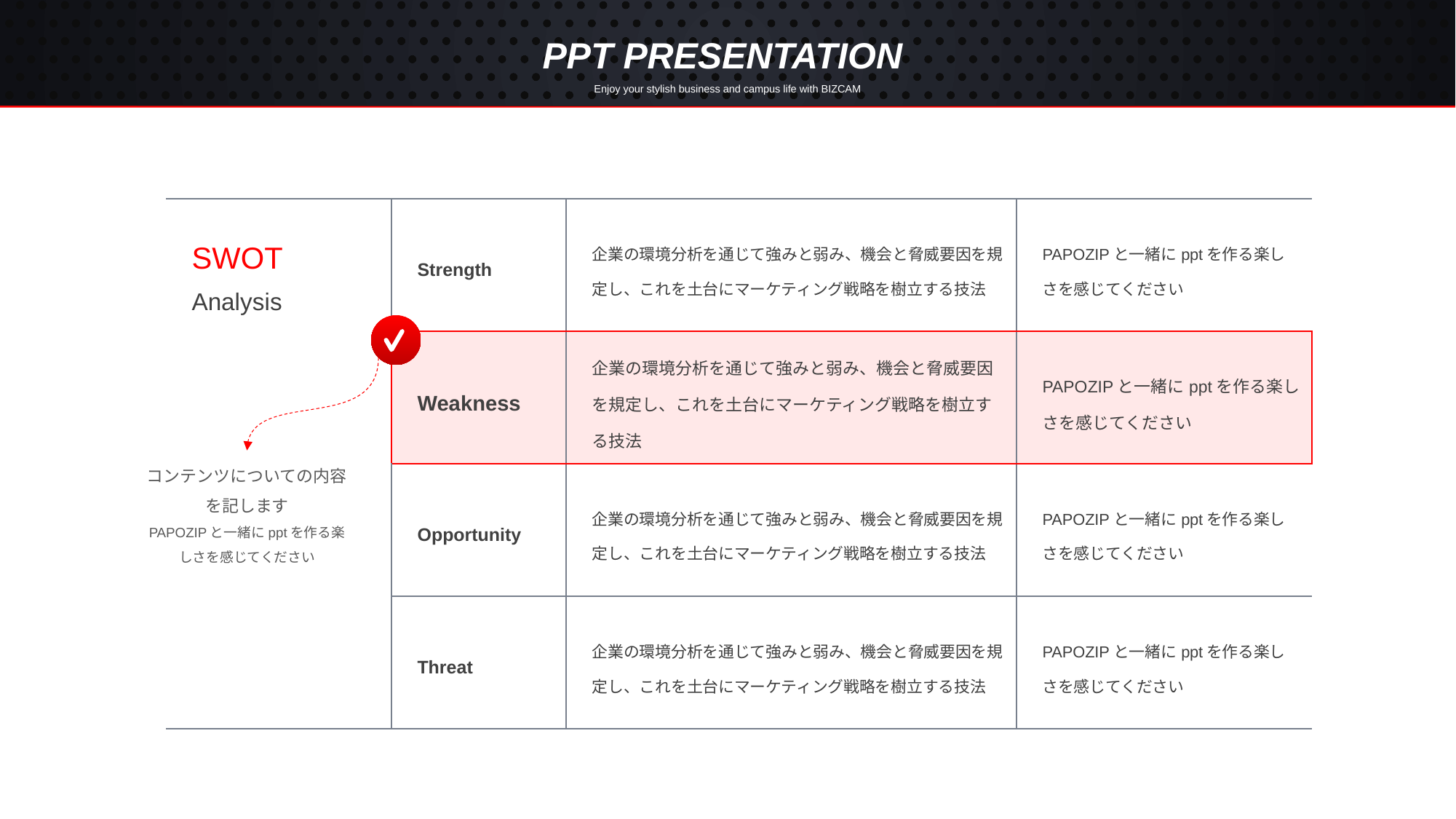

PPT PRESENTATION
Enjoy your stylish business and campus life with BIZCAM
| SWOT Analysis | Strength | 企業の環境分析を通じて強みと弱み、機会と脅威要因を規定し、これを土台にマーケティング戦略を樹立する技法 | PAPOZIPと一緒にpptを作る楽しさを感じてください |
| --- | --- | --- | --- |
|  | Weakness | 企業の環境分析を通じて強みと弱み、機会と脅威要因を規定し、これを土台にマーケティング戦略を樹立する技法 | PAPOZIPと一緒にpptを作る楽しさを感じてください |
|  | Opportunity | 企業の環境分析を通じて強みと弱み、機会と脅威要因を規定し、これを土台にマーケティング戦略を樹立する技法 | PAPOZIPと一緒にpptを作る楽しさを感じてください |
|  | Threat | 企業の環境分析を通じて強みと弱み、機会と脅威要因を規定し、これを土台にマーケティング戦略を樹立する技法 | PAPOZIPと一緒にpptを作る楽しさを感じてください |

コンテンツについての内容を記します
PAPOZIPと一緒にpptを作る楽しさを感じてください